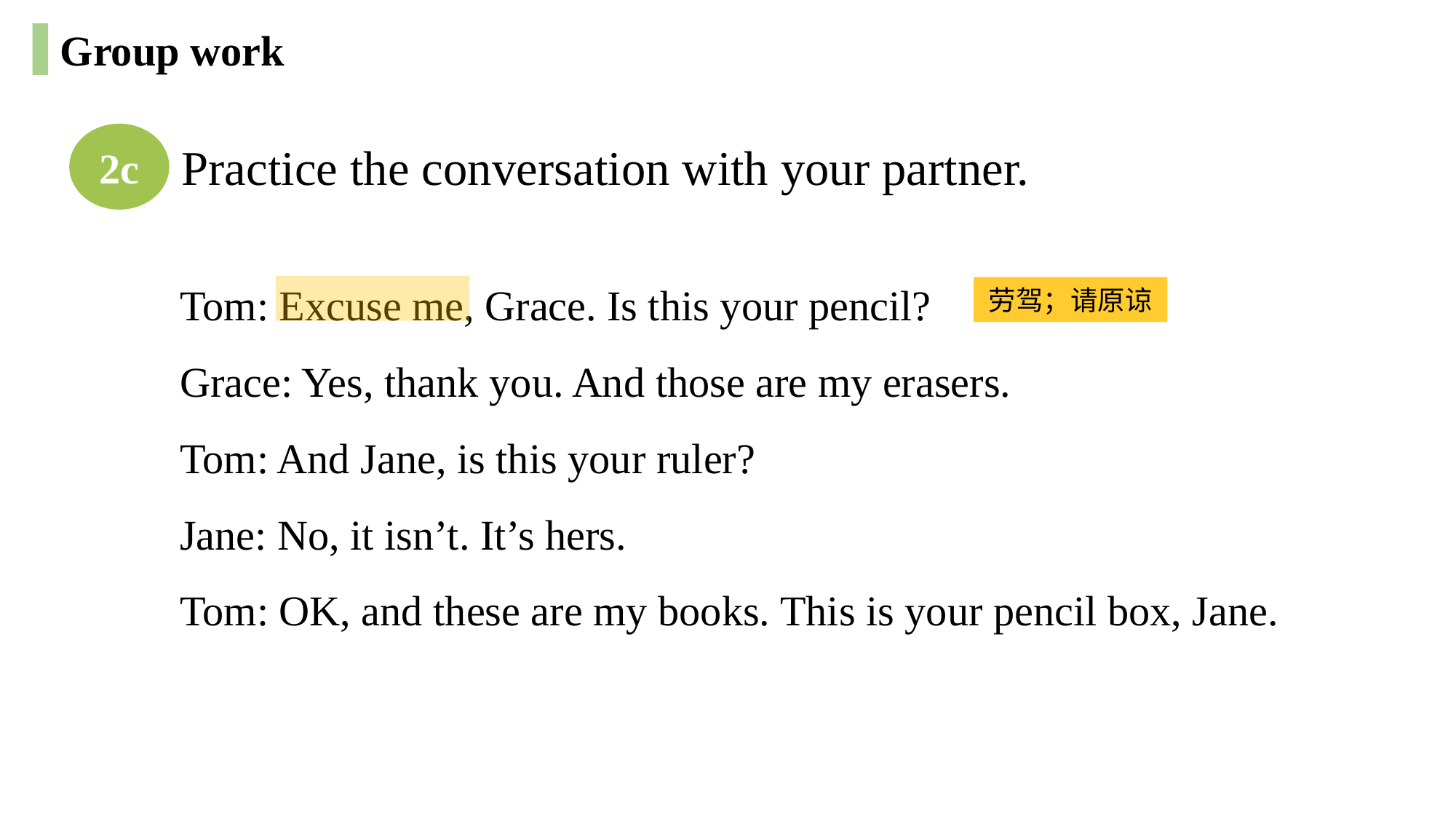

Group work

2c
Practice the conversation with your partner.
Tom: Excuse me, Grace. Is this your pencil?
Grace: Yes, thank you. And those are my erasers.
Tom: And Jane, is this your ruler?
Jane: No, it isn’t. It’s hers.
Tom: OK, and these are my books. This is your pencil box, Jane.

劳驾；请原谅